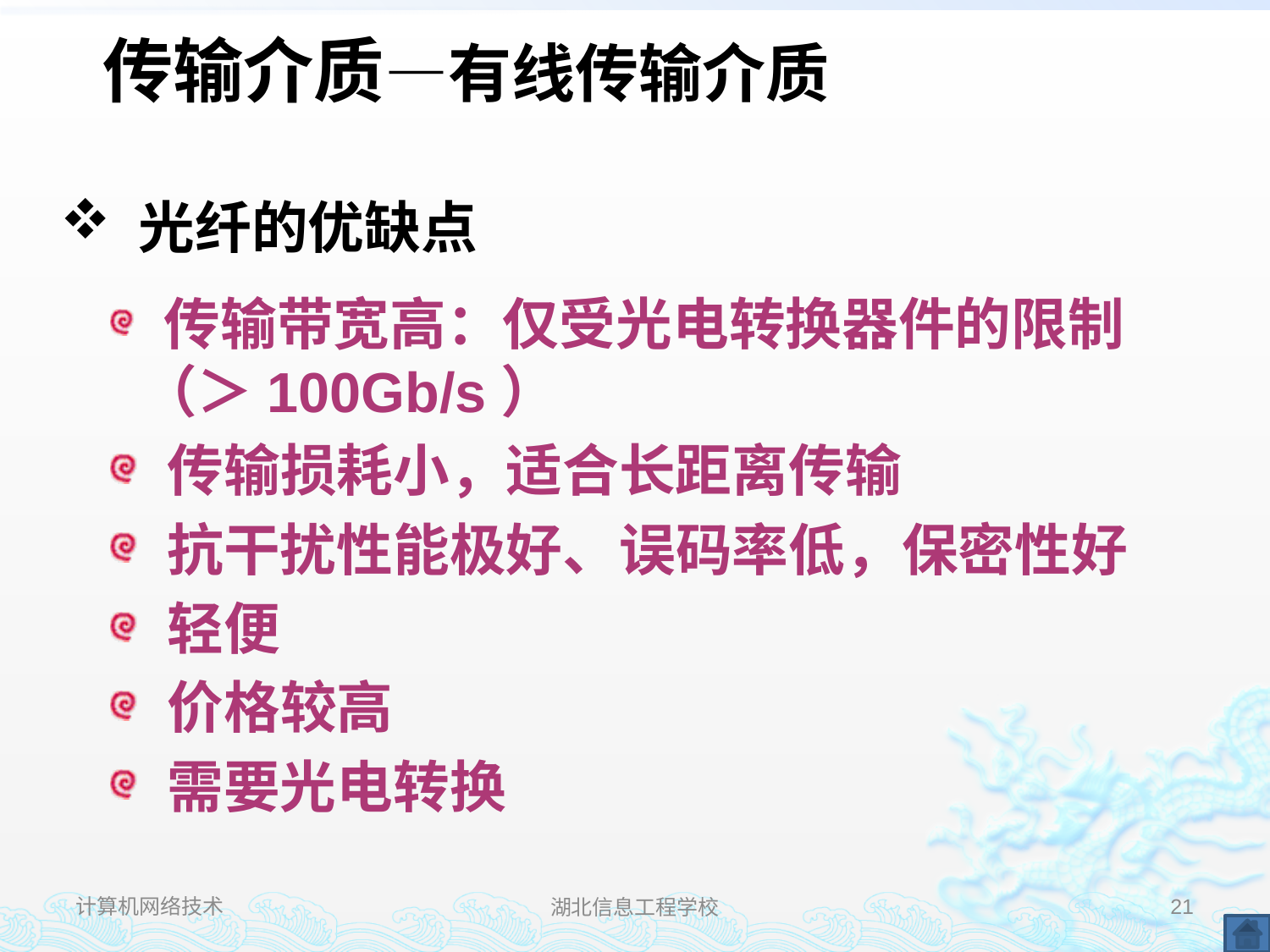

传输介质—有线传输介质
 光纤的优缺点
 传输带宽高：仅受光电转换器件的限制（＞100Gb/s）
 传输损耗小，适合长距离传输
 抗干扰性能极好、误码率低，保密性好
 轻便
 价格较高
 需要光电转换
计算机网络技术
湖北信息工程学校
21